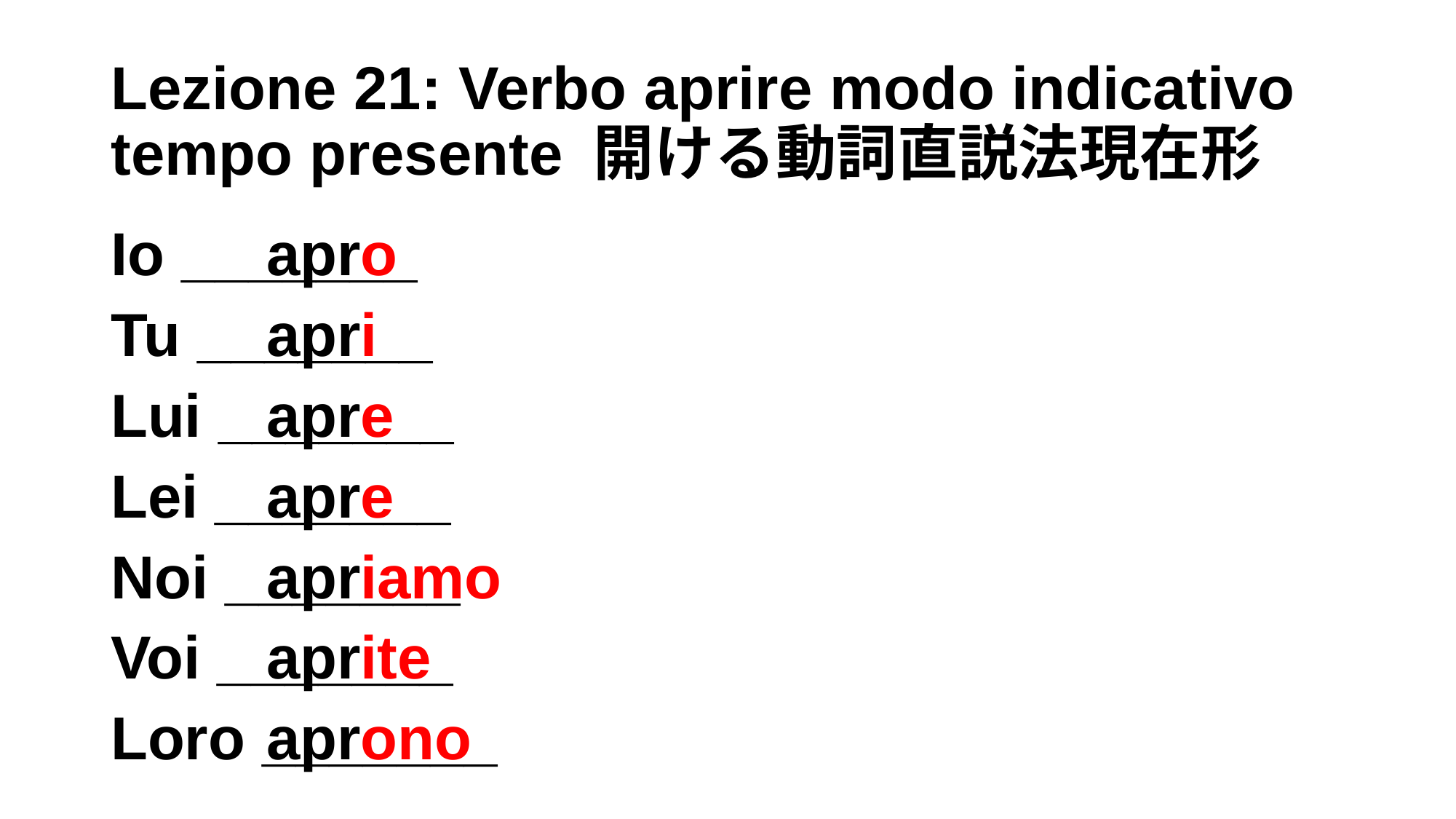

# Lezione 21: Verbo aprire modo indicativo tempo presente 開ける動詞直説法現在形
Io _______
Tu _______
Lui _______
Lei _______
Noi _______
Voi _______
Loro _______

apro
apri
apre
apre
apriamo
aprite
aprono